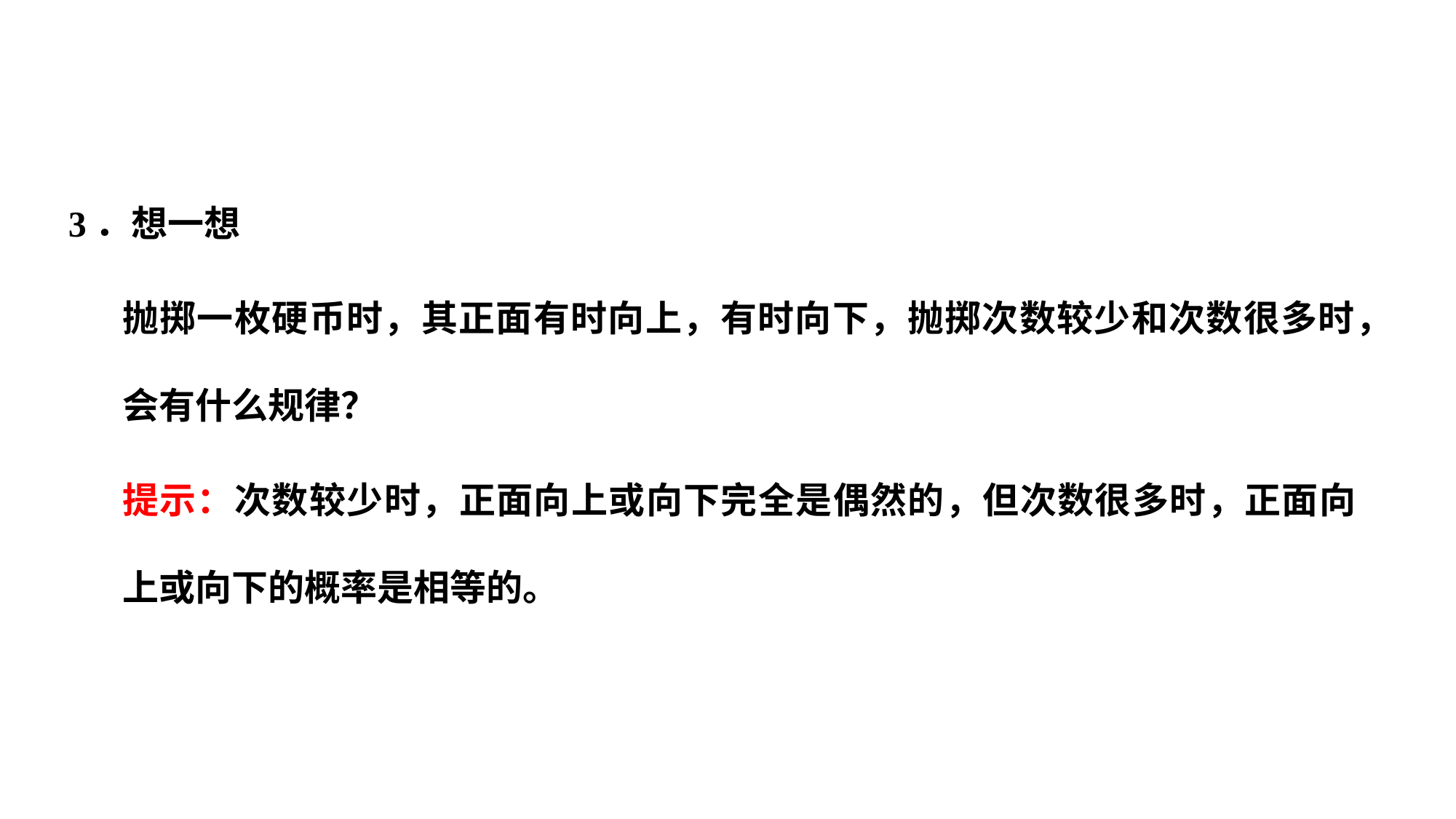

3．想一想
抛掷一枚硬币时，其正面有时向上，有时向下，抛掷次数较少和次数很多时，会有什么规律？
提示：次数较少时，正面向上或向下完全是偶然的，但次数很多时，正面向上或向下的概率是相等的。